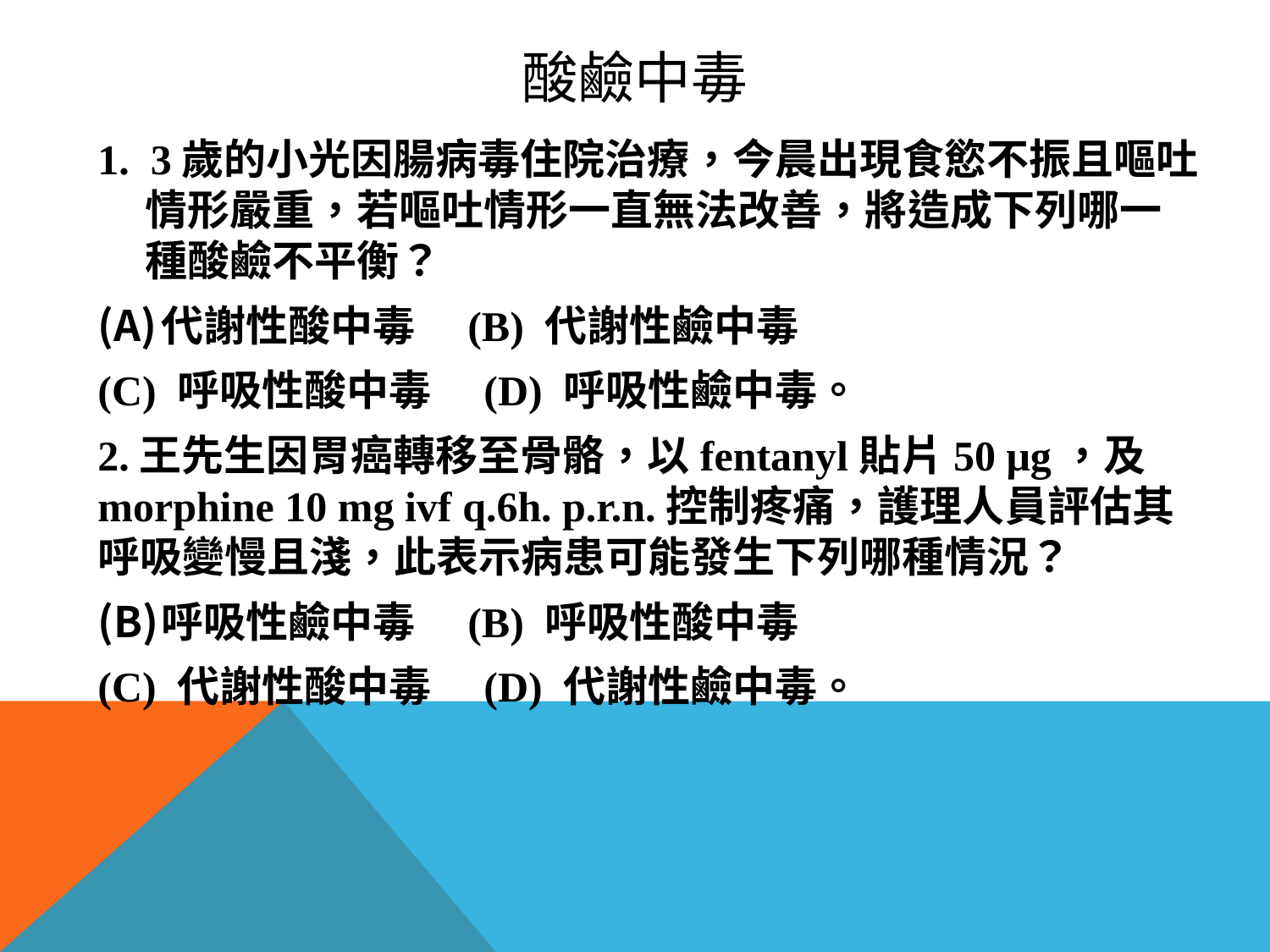

# 酸鹼中毒
1.  3歲的小光因腸病毒住院治療，今晨出現食慾不振且嘔吐情形嚴重，若嘔吐情形一直無法改善，將造成下列哪一種酸鹼不平衡？
代謝性酸中毒　(B) 代謝性鹼中毒
(C) 呼吸性酸中毒　(D) 呼吸性鹼中毒。
2.王先生因胃癌轉移至骨骼，以fentanyl貼片50 μg，及morphine 10 mg ivf q.6h. p.r.n.控制疼痛，護理人員評估其呼吸變慢且淺，此表示病患可能發生下列哪種情況？
呼吸性鹼中毒　(B) 呼吸性酸中毒
(C) 代謝性酸中毒　(D) 代謝性鹼中毒。